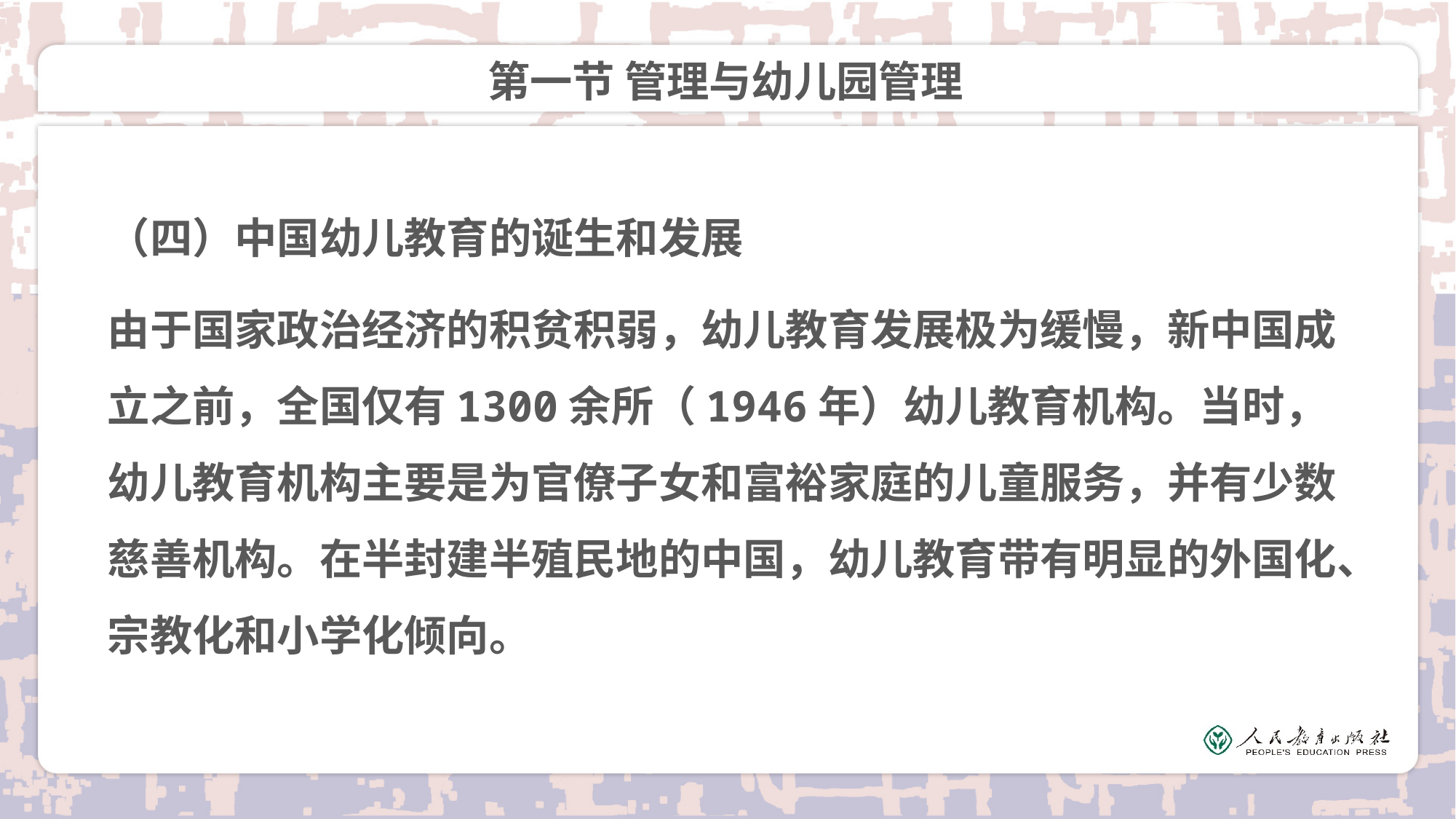

# 第一节 管理与幼儿园管理
（四）中国幼儿教育的诞生和发展
由于国家政治经济的积贫积弱，幼儿教育发展极为缓慢，新中国成立之前，全国仅有1300余所（1946年）幼儿教育机构。当时，幼儿教育机构主要是为官僚子女和富裕家庭的儿童服务，并有少数慈善机构。在半封建半殖民地的中国，幼儿教育带有明显的外国化、宗教化和小学化倾向。